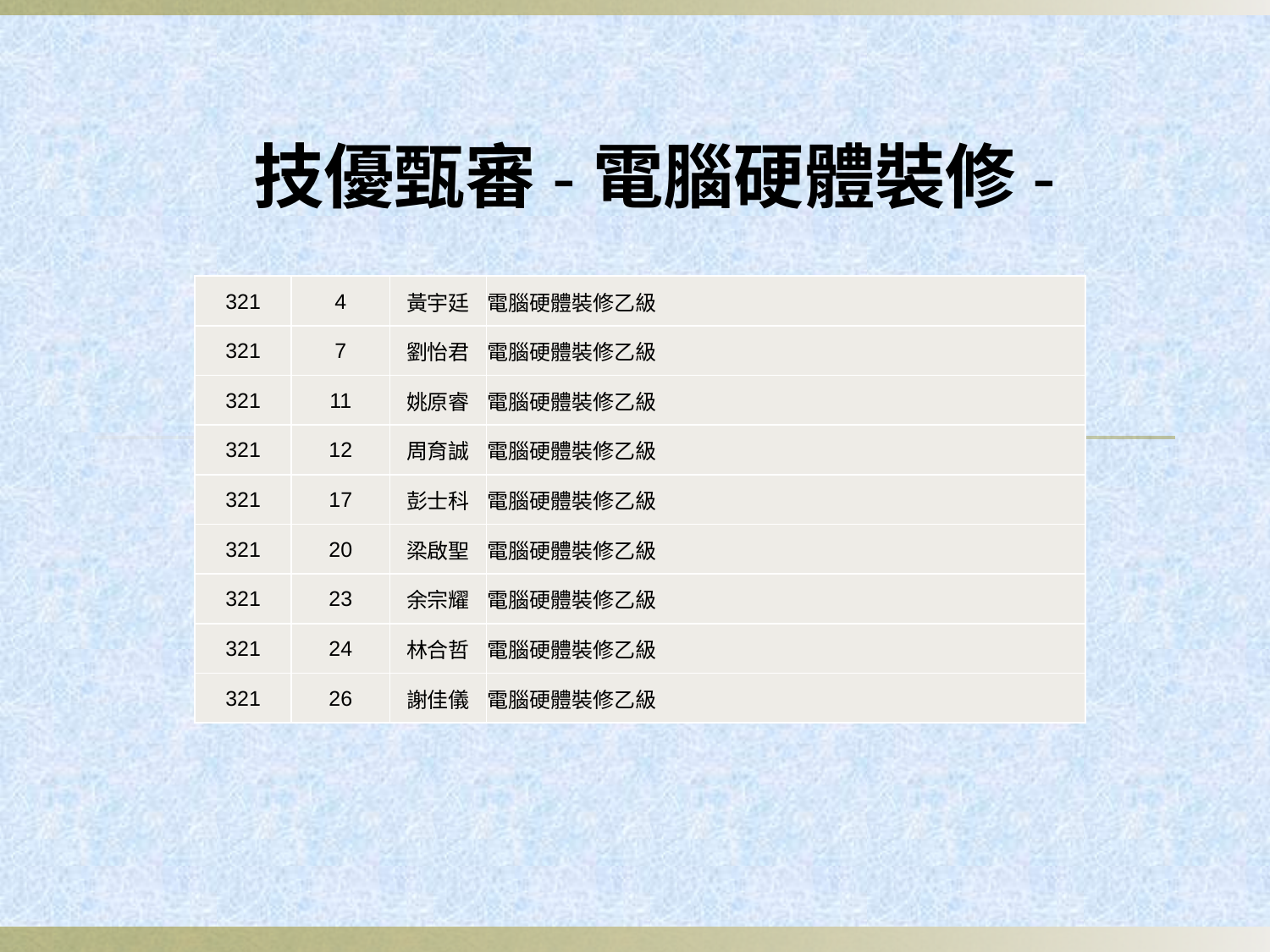

# 技優甄審-電腦硬體裝修-
| 321 | 4 | 黃宇廷 | 電腦硬體裝修乙級 |
| --- | --- | --- | --- |
| 321 | 7 | 劉怡君 | 電腦硬體裝修乙級 |
| 321 | 11 | 姚原睿 | 電腦硬體裝修乙級 |
| 321 | 12 | 周育誠 | 電腦硬體裝修乙級 |
| 321 | 17 | 彭士科 | 電腦硬體裝修乙級 |
| 321 | 20 | 梁啟聖 | 電腦硬體裝修乙級 |
| 321 | 23 | 余宗耀 | 電腦硬體裝修乙級 |
| 321 | 24 | 林合哲 | 電腦硬體裝修乙級 |
| 321 | 26 | 謝佳儀 | 電腦硬體裝修乙級 |